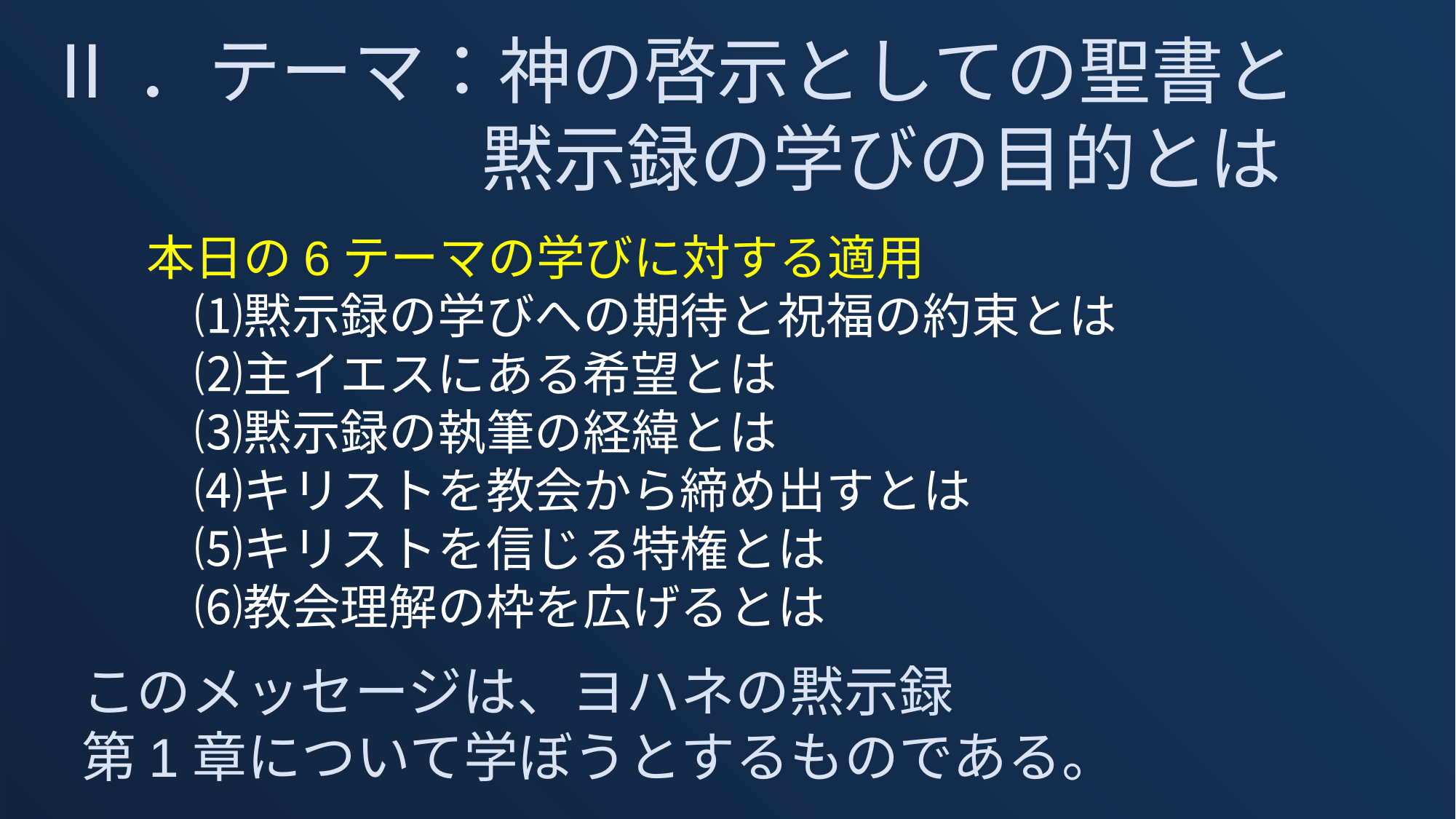

Ⅱ．テーマ：神の啓示としての聖書と
　　　　　　黙示録の学びの目的とは
本日の6テーマの学びに対する適用
　⑴黙示録の学びへの期待と祝福の約束とは
　⑵主イエスにある希望とは
　⑶黙示録の執筆の経緯とは
　⑷キリストを教会から締め出すとは
　⑸キリストを信じる特権とは
　⑹教会理解の枠を広げるとは
　このメッセージは、ヨハネの黙示録
　第1章について学ぼうとするものである。